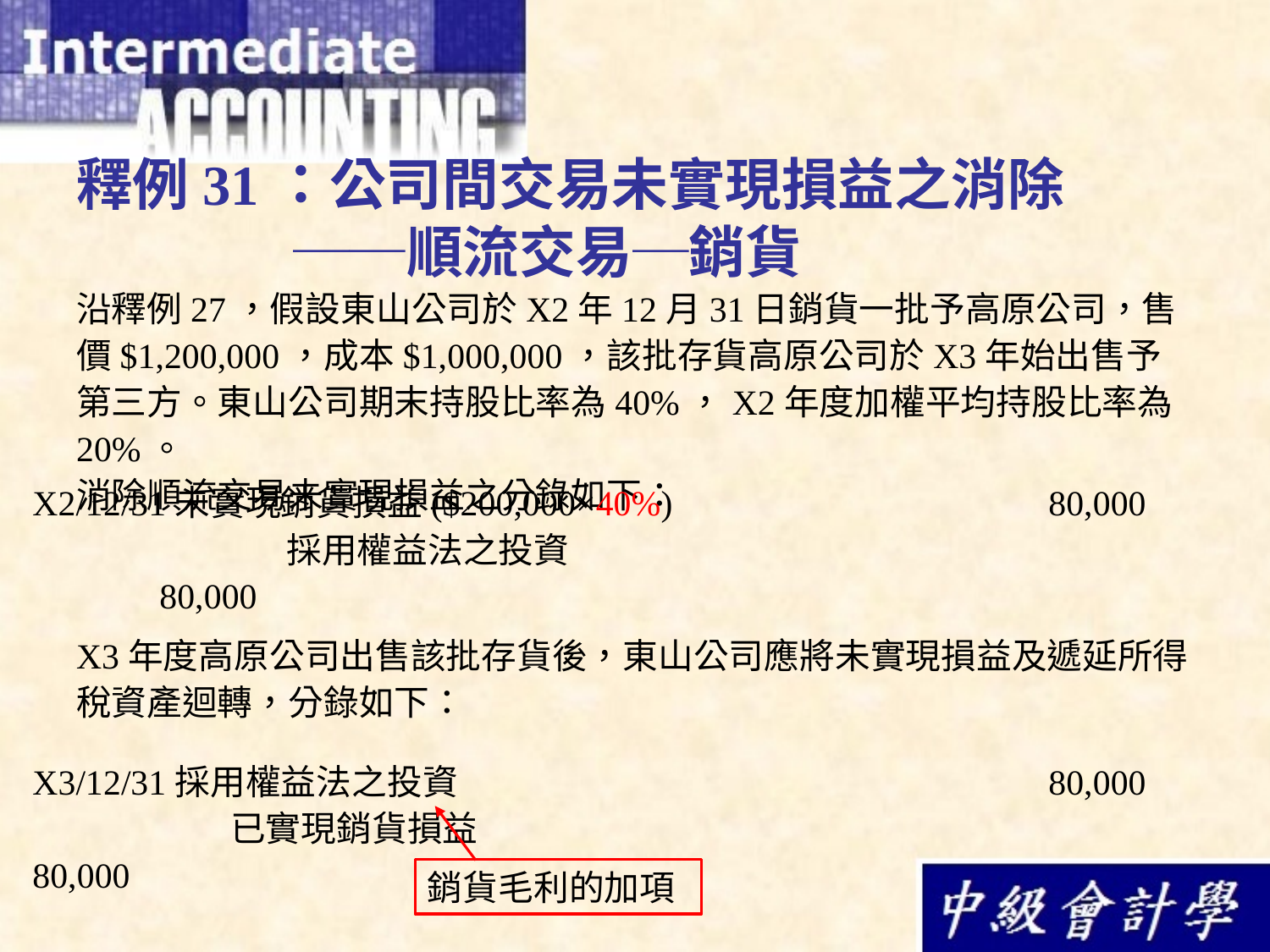

# 釋例31：公司間交易未實現損益之消除 ──順流交易─銷貨
沿釋例27，假設東山公司於X2年12月31日銷貨一批予高原公司，售價$1,200,000，成本$1,000,000，該批存貨高原公司於X3年始出售予第三方。東山公司期末持股比率為40%，X2年度加權平均持股比率為20%。
消除順流交易未實現損益之分錄如下：

X3年度高原公司出售該批存貨後，東山公司應將未實現損益及遞延所得稅資產迴轉，分錄如下：

X2/12/31未實現銷貨損益($200,000×40%)			80,000
		採用權益法之投資						80,000

X3/12/31採用權益法之投資					80,000
	        已實現銷貨損益						80,000

銷貨毛利的加項